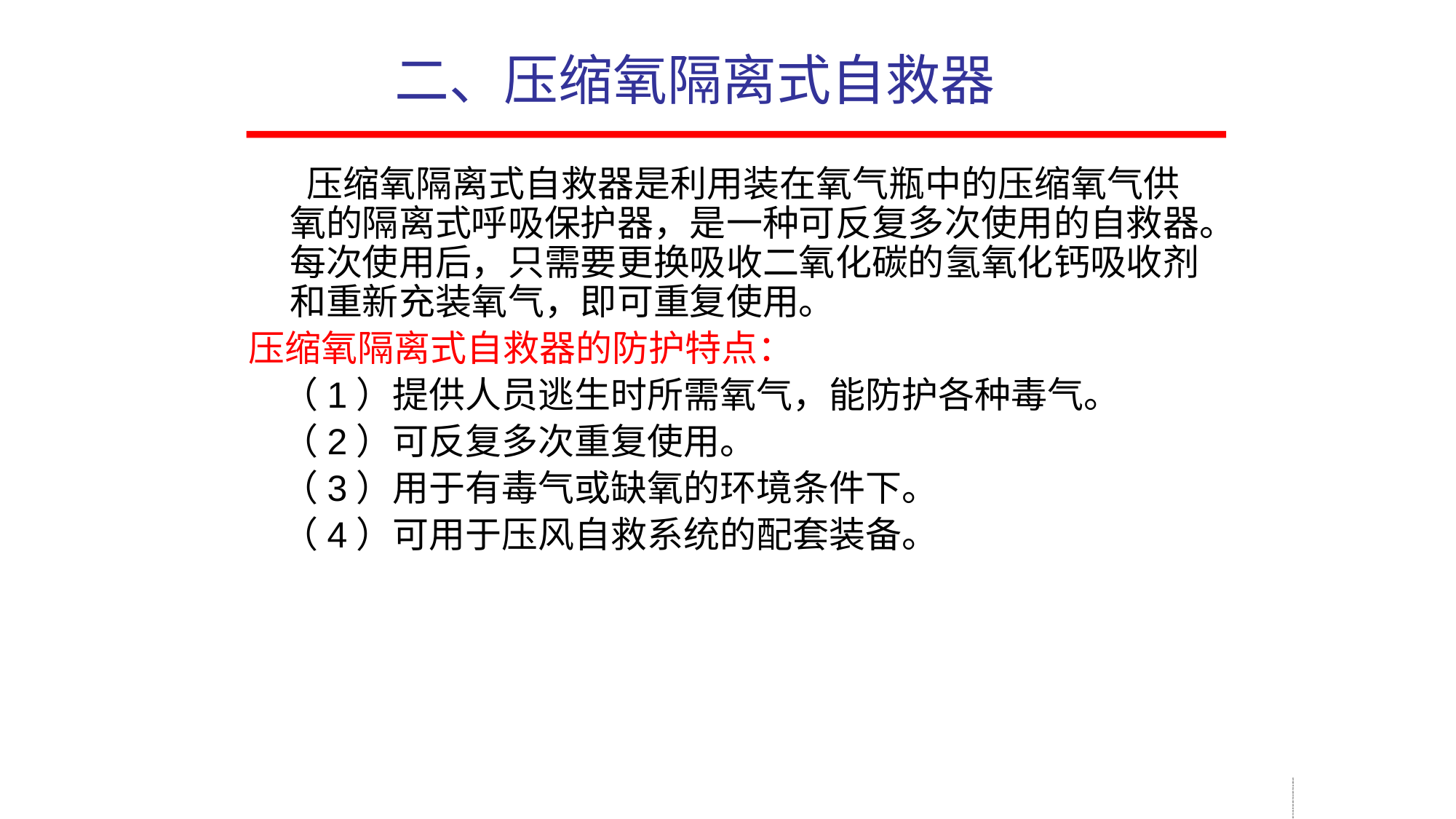

二、压缩氧隔离式自救器

      压缩氧隔离式自救器是利用装在氧气瓶中的压缩氧气供氧的隔离式呼吸保护器，是一种可反复多次使用的自救器。每次使用后，只需要更换吸收二氧化碳的氢氧化钙吸收剂和重新充装氧气，即可重复使用。
压缩氧隔离式自救器的防护特点：
   （1）提供人员逃生时所需氧气，能防护各种毒气。
   （2）可反复多次重复使用。
   （3）用于有毒气或缺氧的环境条件下。
   （4）可用于压风自救系统的配套装备。
贾茂确览摆杖时彤妻皱慌炙码啊袒衷酬道车额兴稗囱拂央是吟跌去孙谷慑煤矿瓦斯检查工安全操作与现场急救煤矿瓦斯检查工安全操作与现场急救